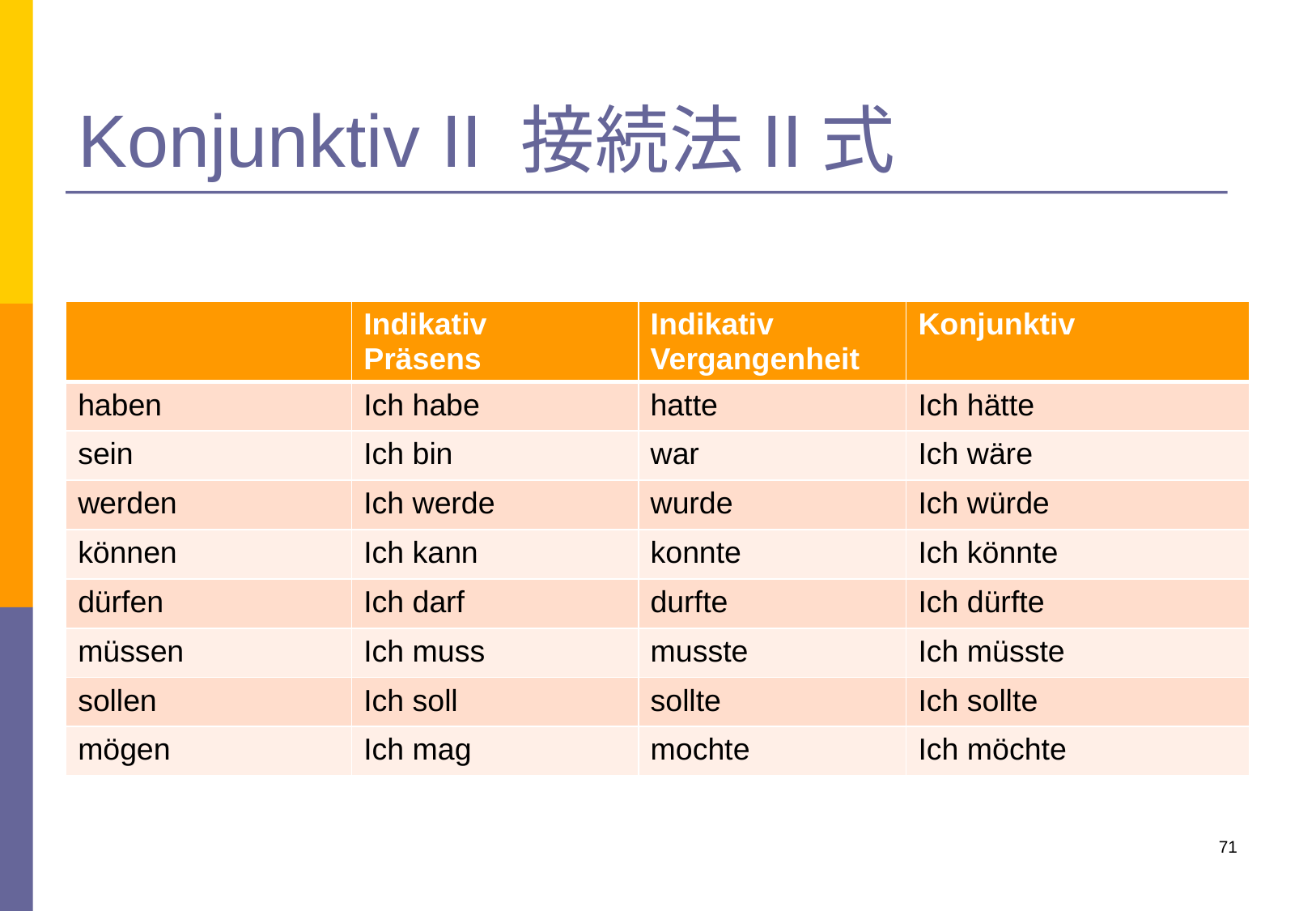

# Konjunktiv II 接続法II式
|  | Indikativ Präsens | Indikativ Vergangenheit | Konjunktiv |
| --- | --- | --- | --- |
| haben | Ich habe | hatte | Ich hätte |
| sein | Ich bin | war | Ich wäre |
| werden | Ich werde | wurde | Ich würde |
| können | Ich kann | konnte | Ich könnte |
| dürfen | Ich darf | durfte | Ich dürfte |
| müssen | Ich muss | musste | Ich müsste |
| sollen | Ich soll | sollte | Ich sollte |
| mögen | Ich mag | mochte | Ich möchte |
71